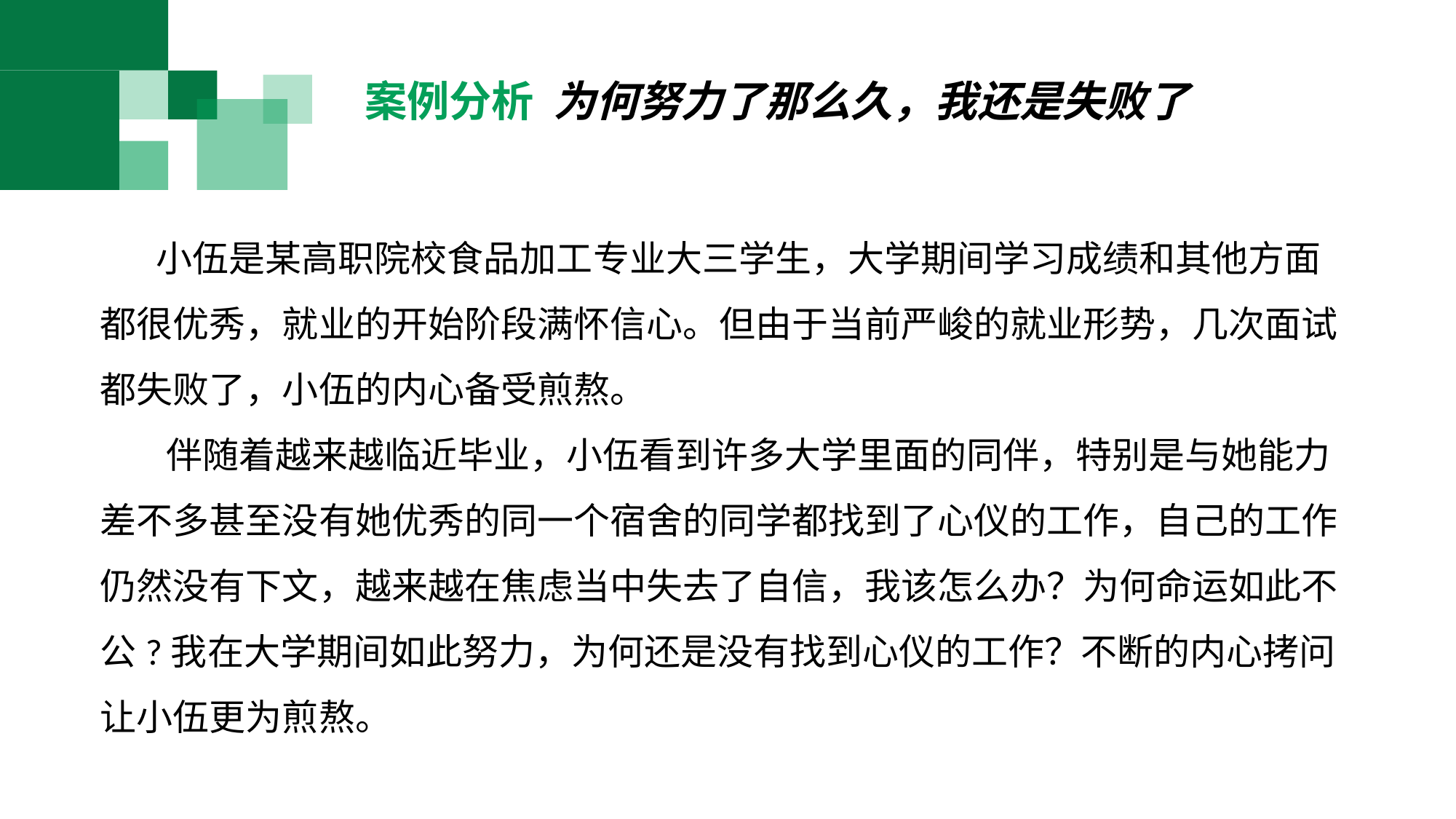

案例分析  为何努力了那么久，我还是失败了

        小伍是某高职院校食品加工专业大三学生，大学期间学习成绩和其他方面都很优秀，就业的开始阶段满怀信心。但由于当前严峻的就业形势，几次面试都失败了，小伍的内心备受煎熬。
       伴随着越来越临近毕业，小伍看到许多大学里面的同伴，特别是与她能力差不多甚至没有她优秀的同一个宿舍的同学都找到了心仪的工作，自己的工作仍然没有下文，越来越在焦虑当中失去了自信，我该怎么办？为何命运如此不公?我在大学期间如此努力，为何还是没有找到心仪的工作？不断的内心拷问让小伍更为煎熬。

ADD YOUR
TITLE HERE ADD